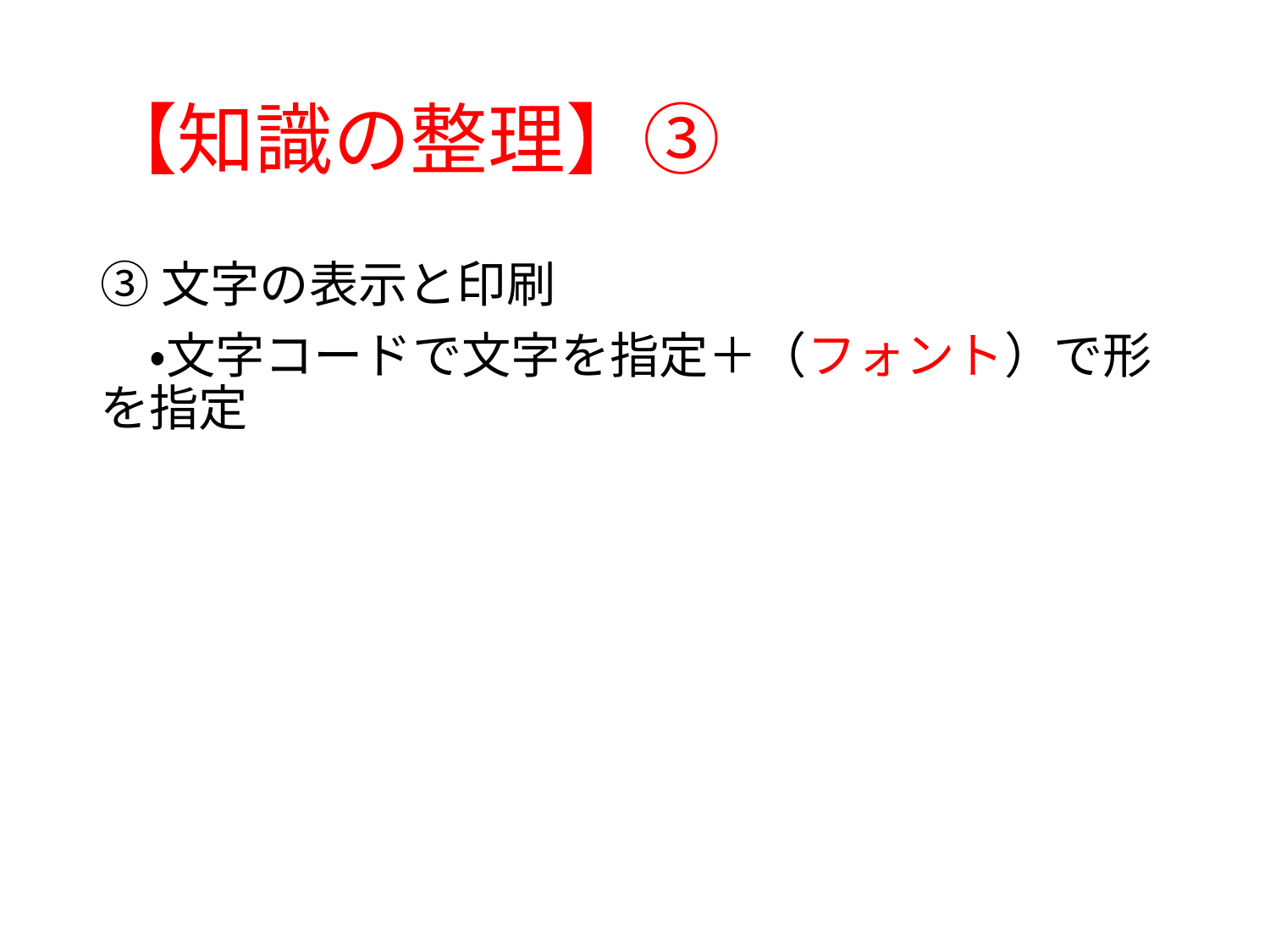

# 【知識の整理】③
③文字の表示と印刷
　・文字コードで文字を指定＋（フォント）で形を指定